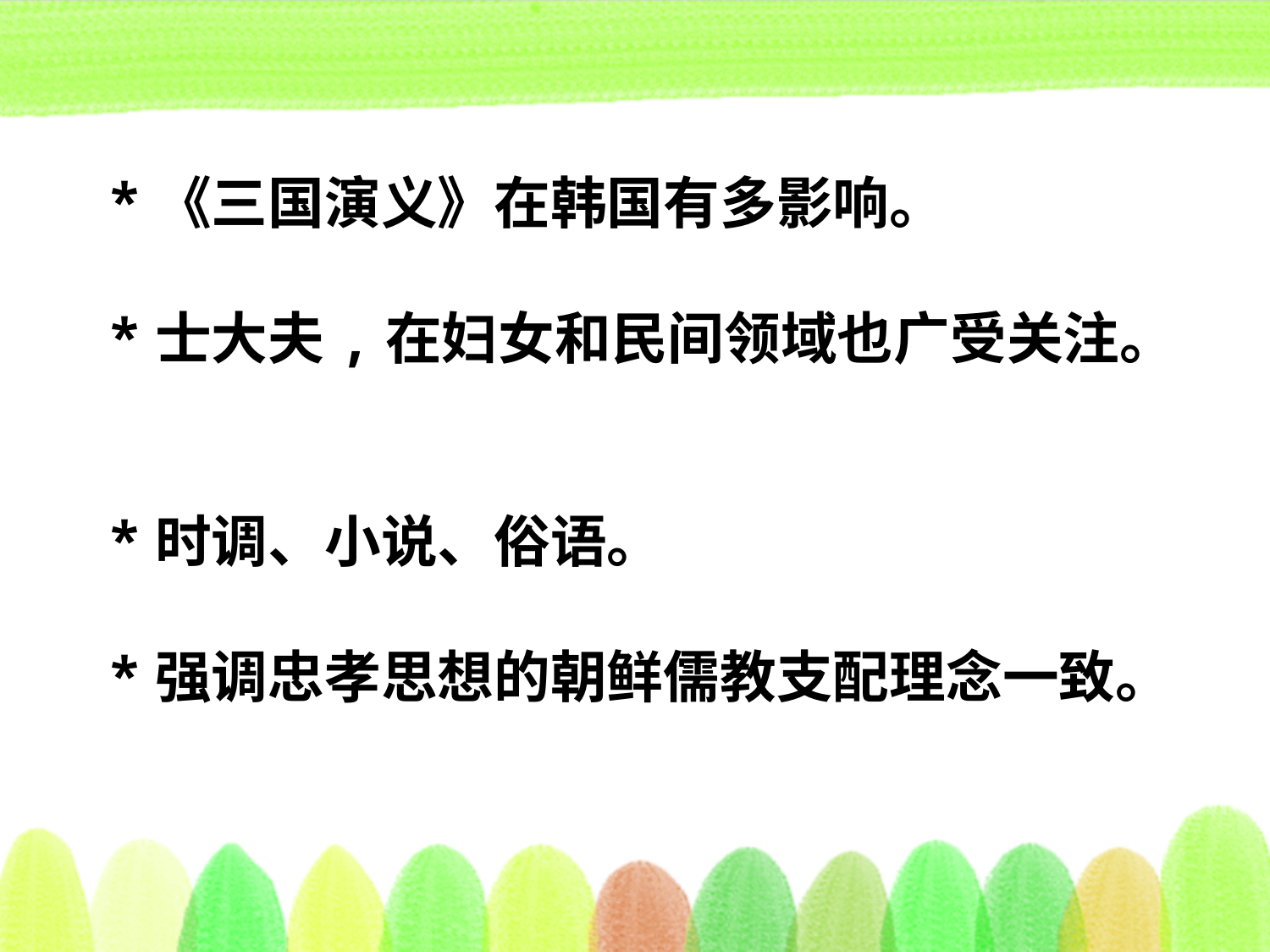

# *《三国演义》在韩国有多影响。 *士大夫,在妇女和民间领域也广受关注。 *时调、小说、俗语。 *强调忠孝思想的朝鲜儒教支配理念一致。